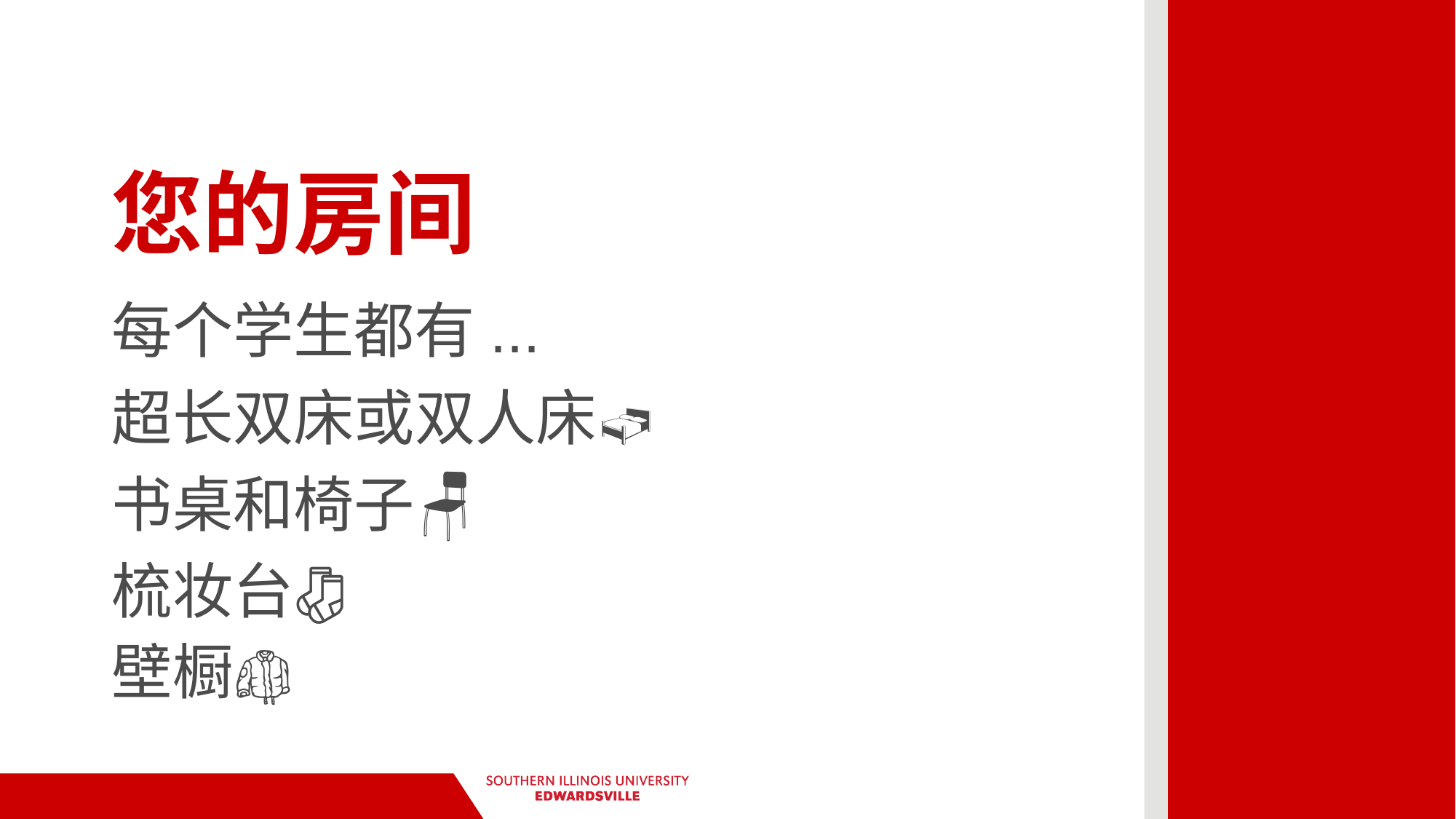

# 您的房间
每个学生都有...
超长双床或双人床🛏️
书桌和椅子🪑
梳妆台🧦
壁橱🧥